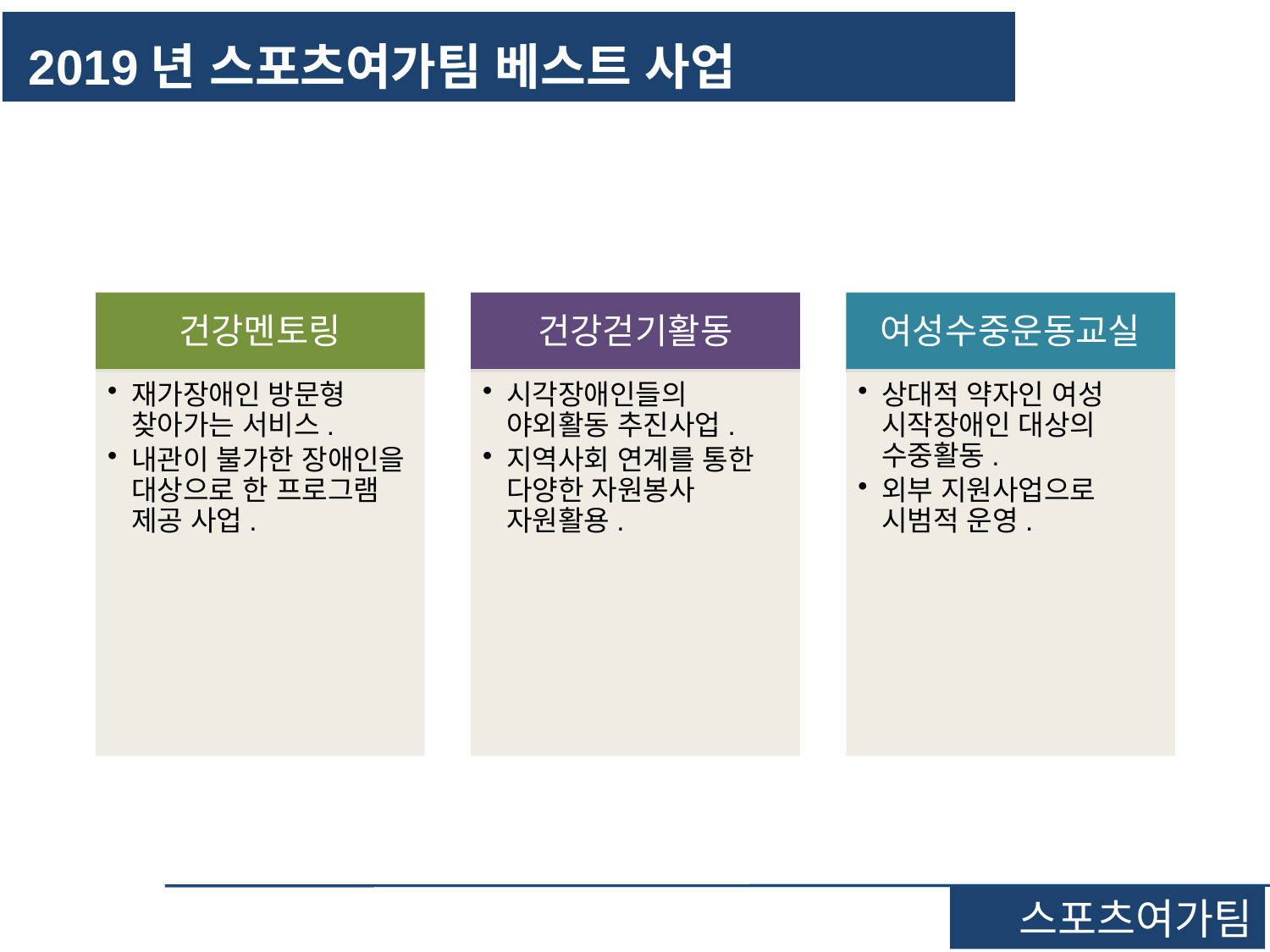

2019년 스포츠여가팀 베스트 사업
건강멘토링
재가장애인 방문형 찾아가는 서비스.
내관이 불가한 장애인을 대상으로 한 프로그램 제공 사업.
건강걷기활동
시각장애인들의 야외활동 추진사업.
지역사회 연계를 통한 다양한 자원봉사 자원활용.
여성수중운동교실
상대적 약자인 여성 시작장애인 대상의 수중활동.
외부 지원사업으로 시범적 운영.
스포츠여가팀